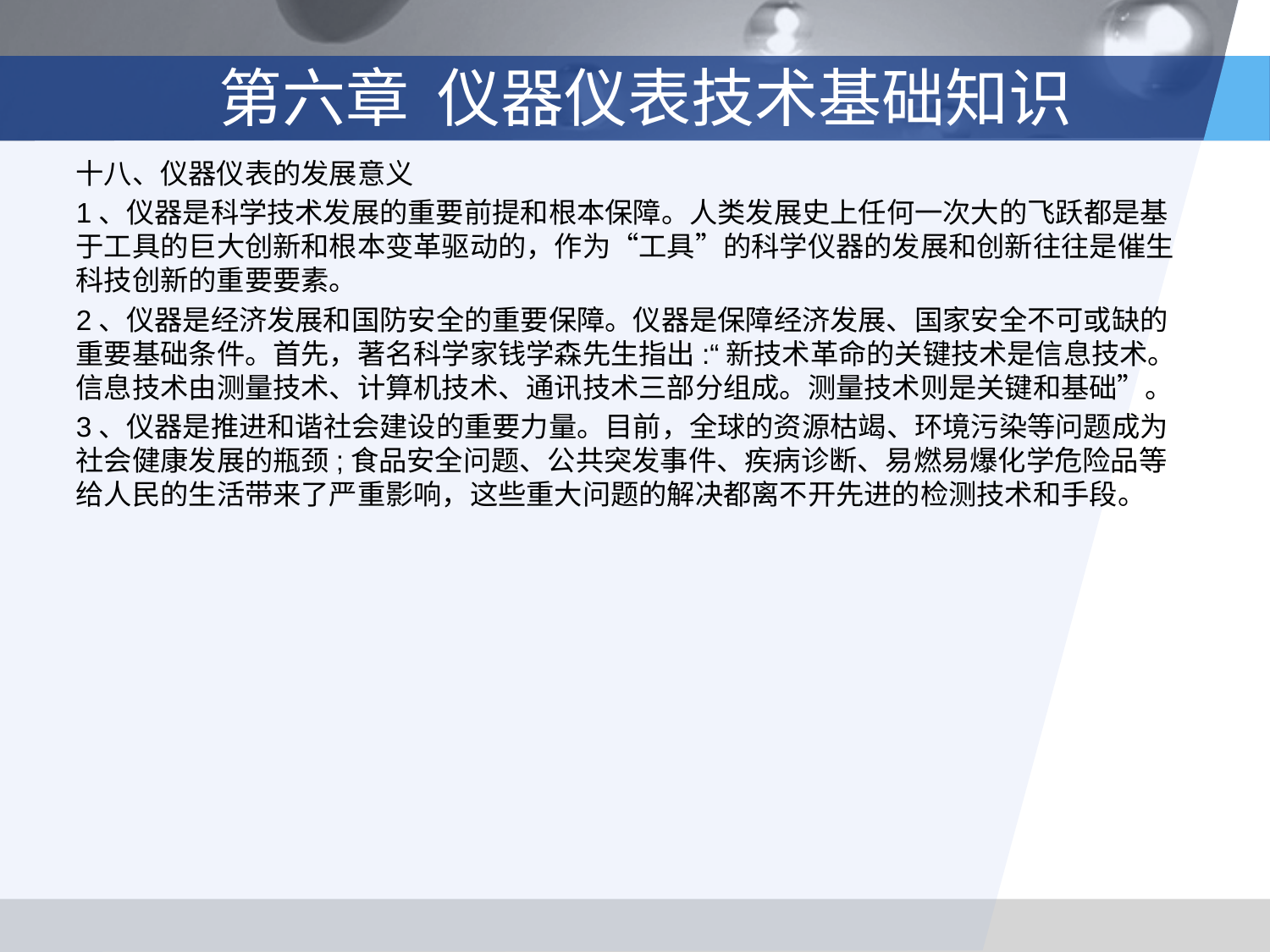

# 第六章  仪器仪表技术基础知识
十八、仪器仪表的发展意义
1、仪器是科学技术发展的重要前提和根本保障。人类发展史上任何一次大的飞跃都是基于工具的巨大创新和根本变革驱动的，作为“工具”的科学仪器的发展和创新往往是催生科技创新的重要要素。
2、仪器是经济发展和国防安全的重要保障。仪器是保障经济发展、国家安全不可或缺的重要基础条件。首先，著名科学家钱学森先生指出:“新技术革命的关键技术是信息技术。信息技术由测量技术、计算机技术、通讯技术三部分组成。测量技术则是关键和基础”。
3、仪器是推进和谐社会建设的重要力量。目前，全球的资源枯竭、环境污染等问题成为社会健康发展的瓶颈;食品安全问题、公共突发事件、疾病诊断、易燃易爆化学危险品等给人民的生活带来了严重影响，这些重大问题的解决都离不开先进的检测技术和手段。